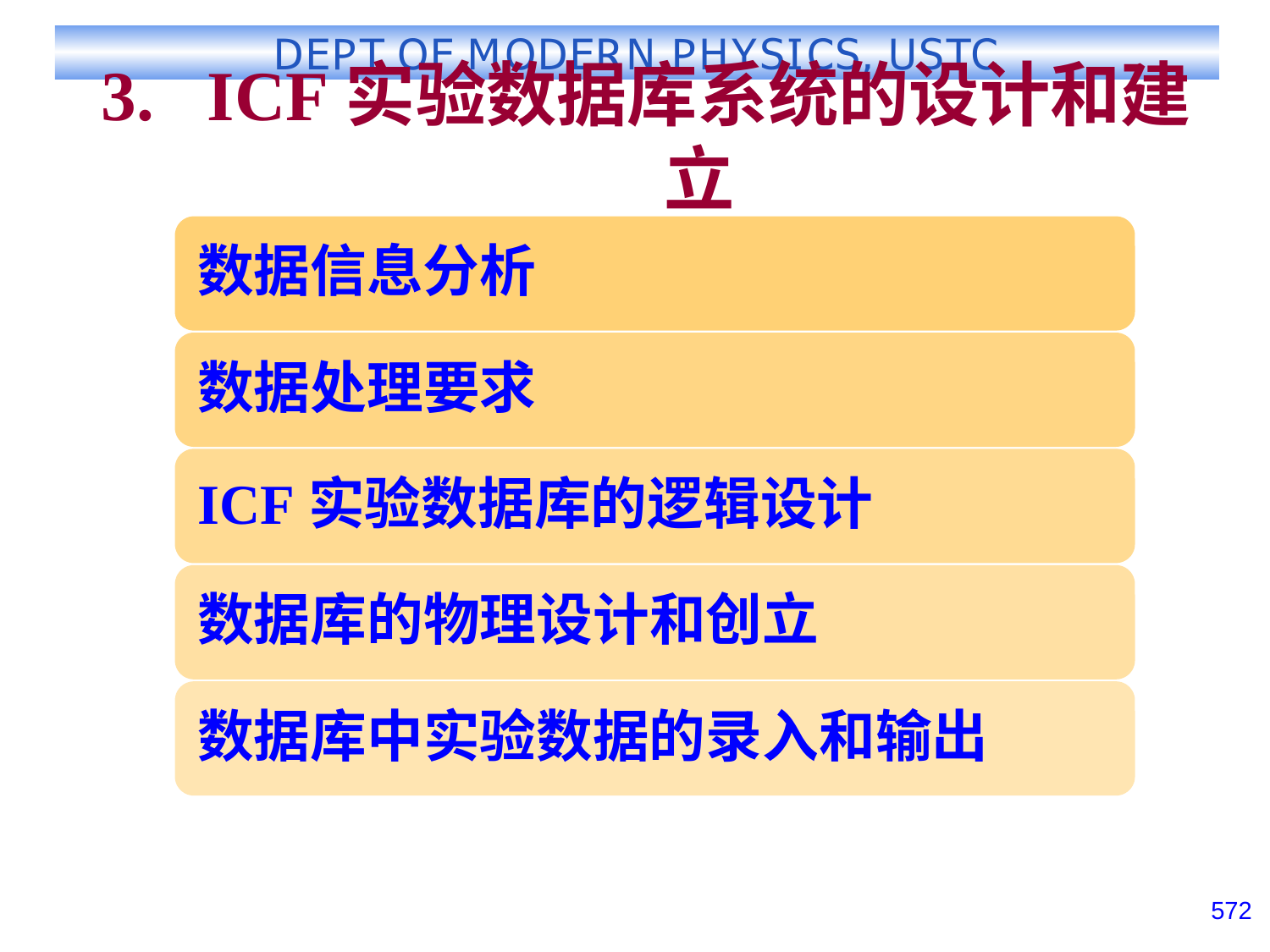

# ICF实验数据库系统的设计和建立
数据信息分析
数据处理要求
ICF实验数据库的逻辑设计
数据库的物理设计和创立
数据库中实验数据的录入和输出